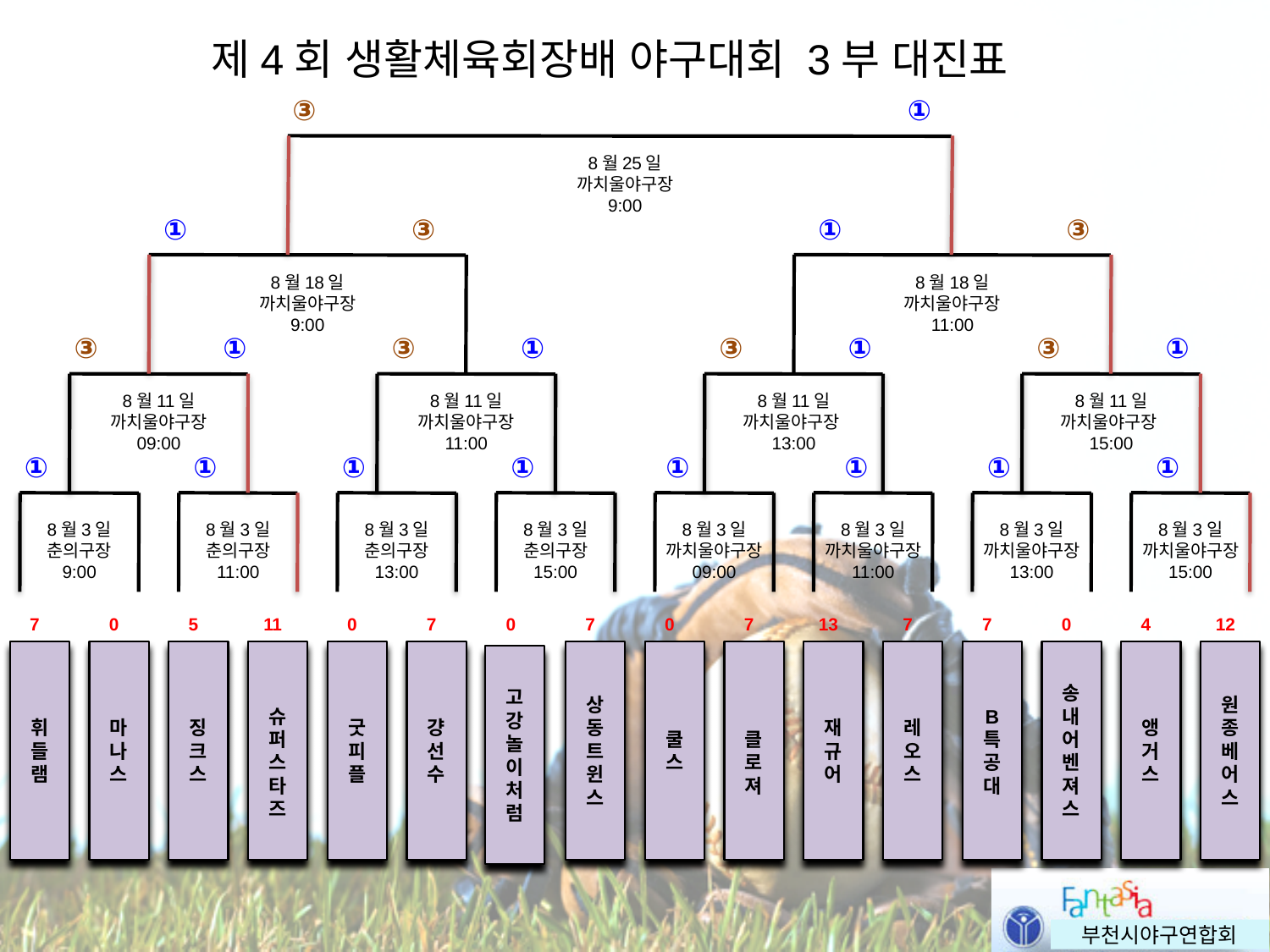

제4회 생활체육회장배 야구대회 3부 대진표
③
①
8월25일
까치울야구장
9:00
①
③
①
③
8월18일
까치울야구장
9:00
8월18일
까치울야구장
11:00
③
①
③
①
③
①
③
①
8월11일
까치울야구장
09:00
8월11일
까치울야구장
11:00
8월11일
까치울야구장13:00
8월11일
까치울야구장15:00
①
①
①
①
①
①
①
①
8월3일
춘의구장
9:00
8월3일
춘의구장
11:00
8월3일
춘의구장
13:00
8월3일
춘의구장
15:00
8월3일
까치울야구장
09:00
8월3일
까치울야구장
11:00
8월3일
까치울야구장
13:00
8월3일
까치울야구장
15:00
7
0
5
11
0
7
0
7
0
7
13
7
7
0
4
12
휘들램
마나스
징크스

슈퍼스타즈
굿피플
걍선수
상동트윈스
쿨스

클로져
재규어
레오스
B
특공대
송내어벤져스
앵거스
원종베어스
고강놀이처럼